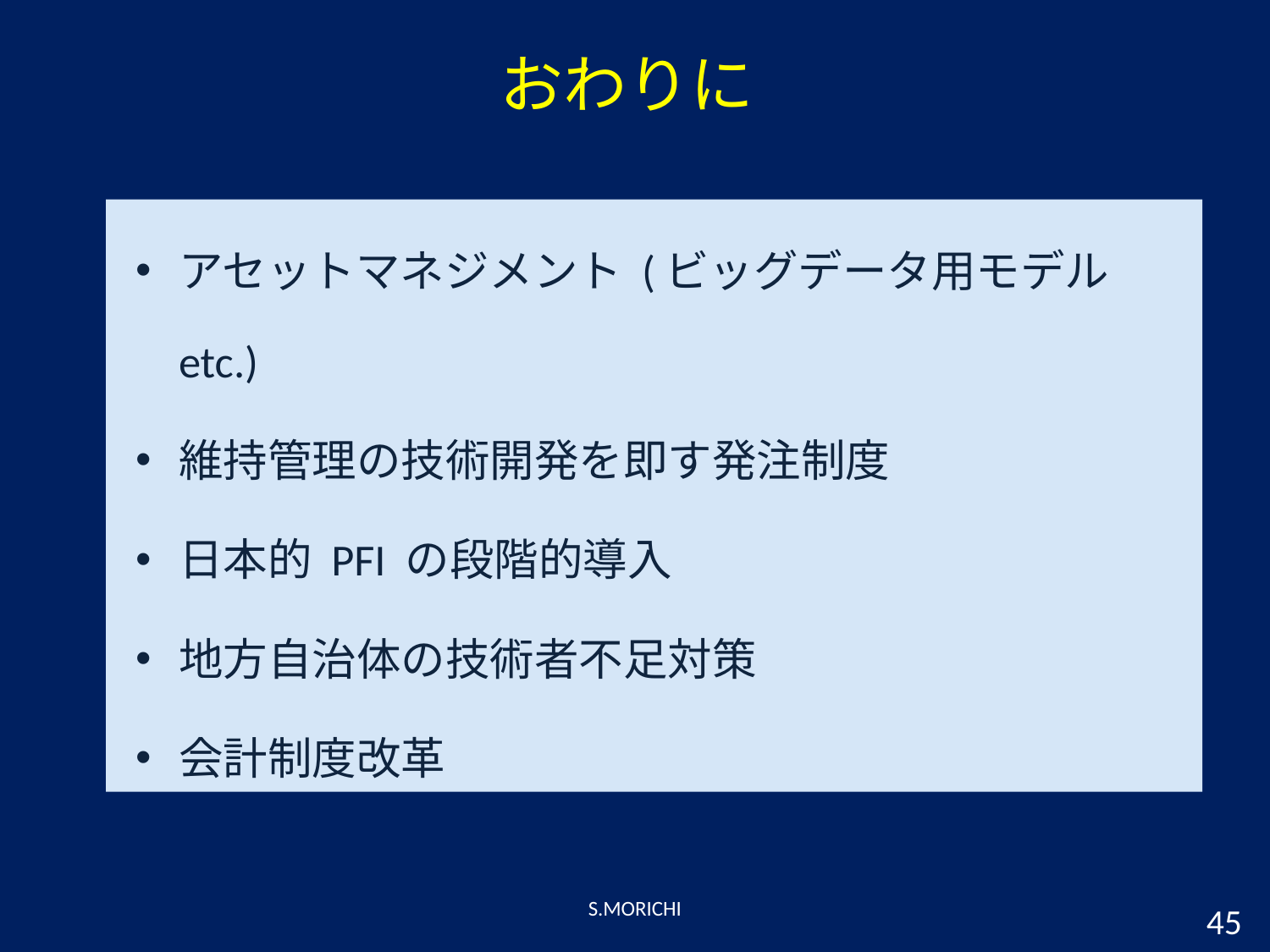

# おわりに
アセットマネジメント (ビッグデータ用モデルetc.)
維持管理の技術開発を即す発注制度
日本的 PFI の段階的導入
地方自治体の技術者不足対策
会計制度改革
S.MORICHI
45